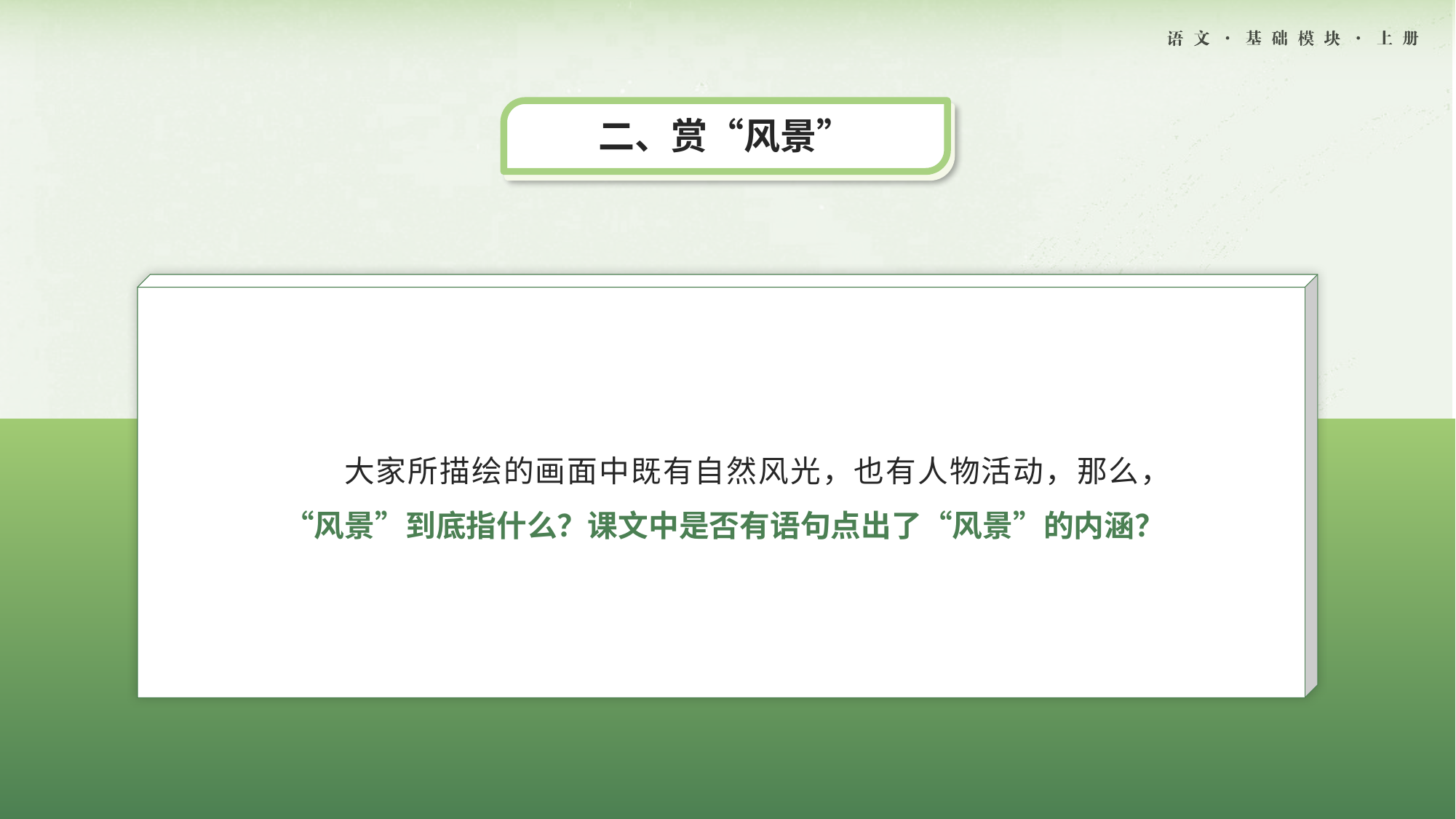

二、赏“风景”

大家所描绘的画面中既有自然风光，也有人物活动，那么，“风景”到底指什么？课文中是否有语句点出了“风景”的内涵？